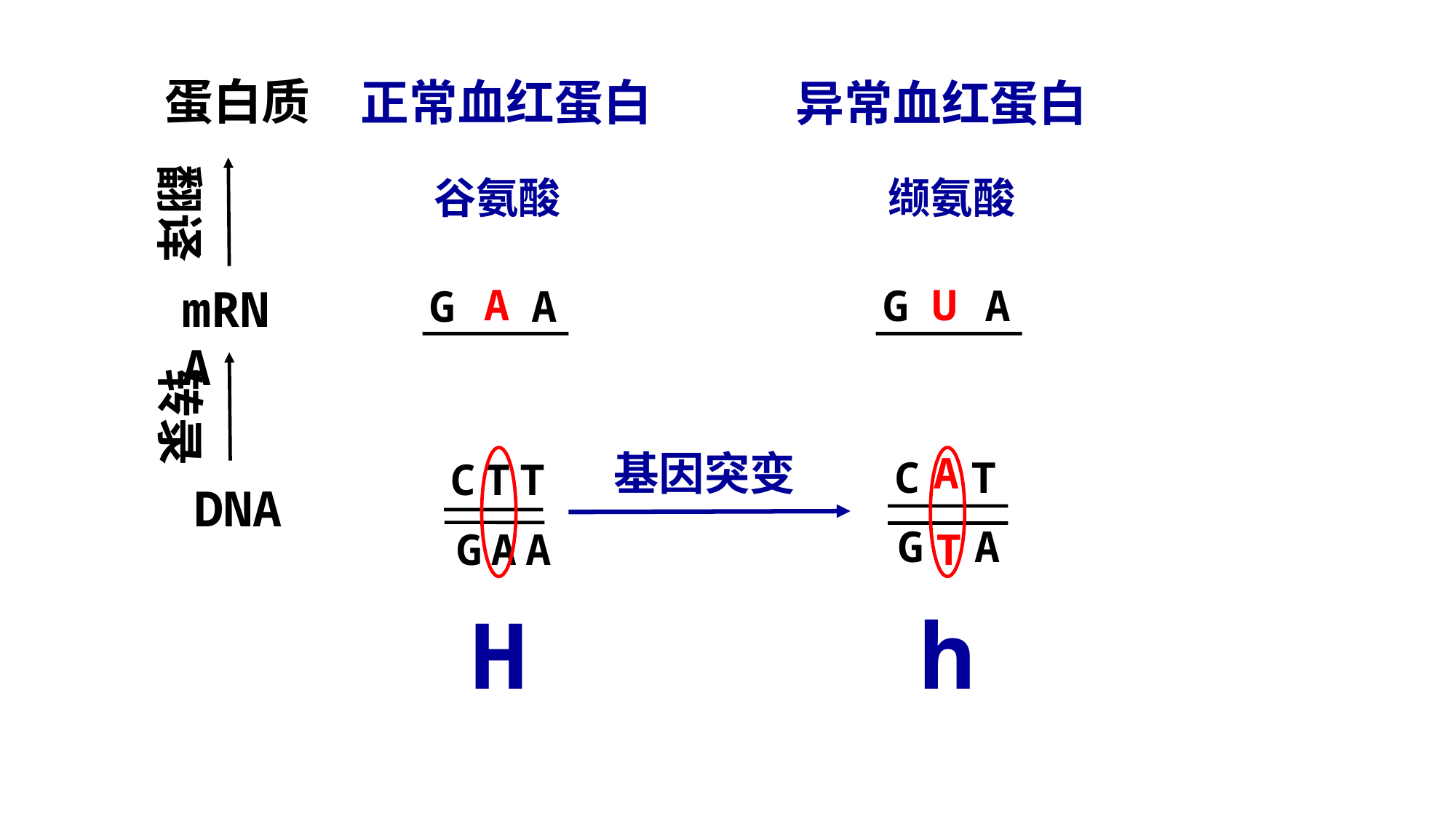

蛋白质
正常血红蛋白
异常血红蛋白
翻译

谷氨酸
缬氨酸
mRNA
A
G □ A
U
G □ A

转录
基因突变
A
C □ T

G □ A

C T T

G A A

DNA
T
h
H